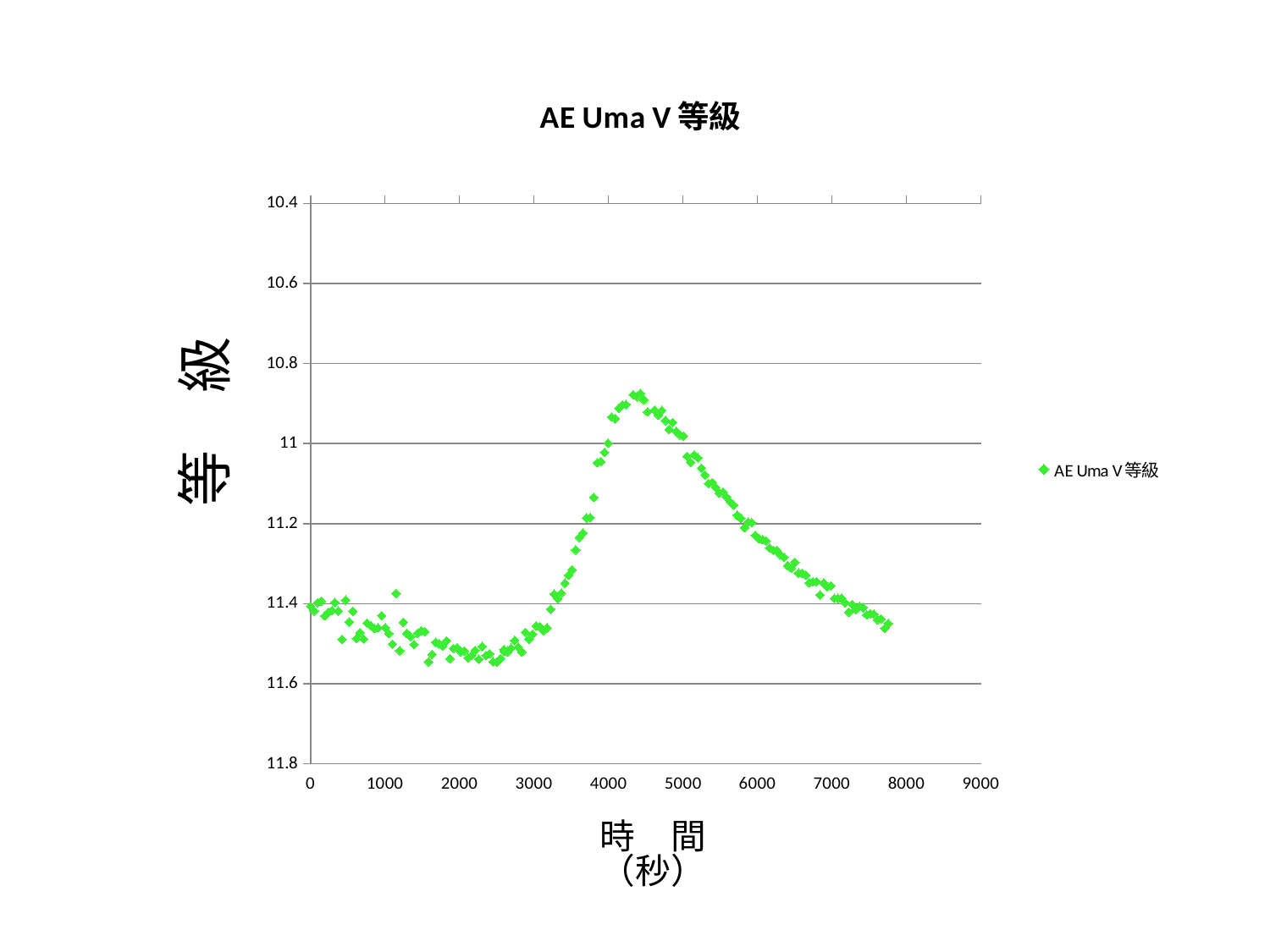

### Chart:

| Category | AE Uma V等級 |
|---|---|